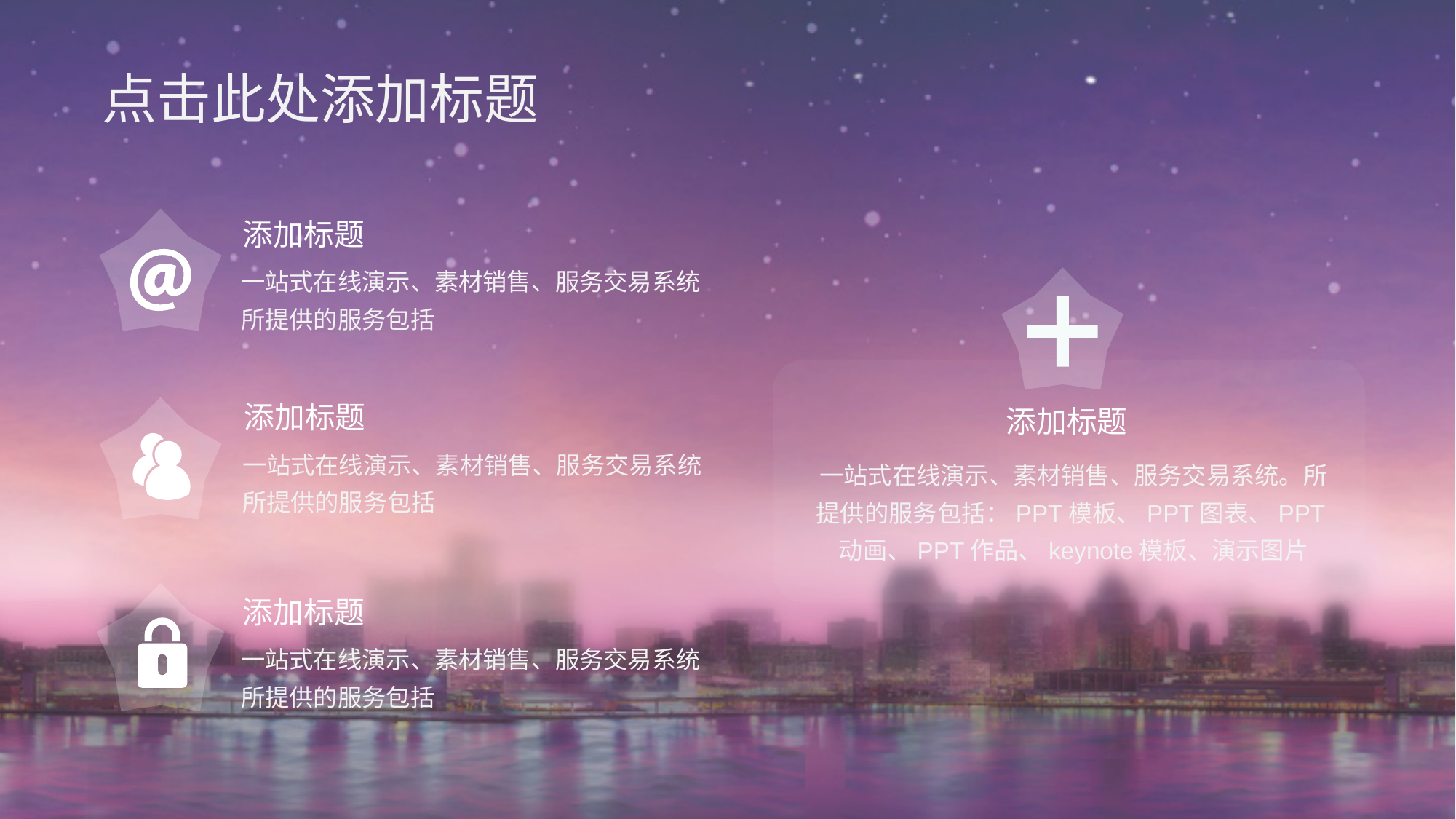

点击此处添加标题

添加标题

一站式在线演示、素材销售、服务交易系统所提供的服务包括

添加标题

添加标题

一站式在线演示、素材销售、服务交易系统所提供的服务包括
一站式在线演示、素材销售、服务交易系统。所提供的服务包括：PPT模板、PPT图表、PPT动画、PPT作品、keynote模板、演示图片

添加标题

一站式在线演示、素材销售、服务交易系统所提供的服务包括